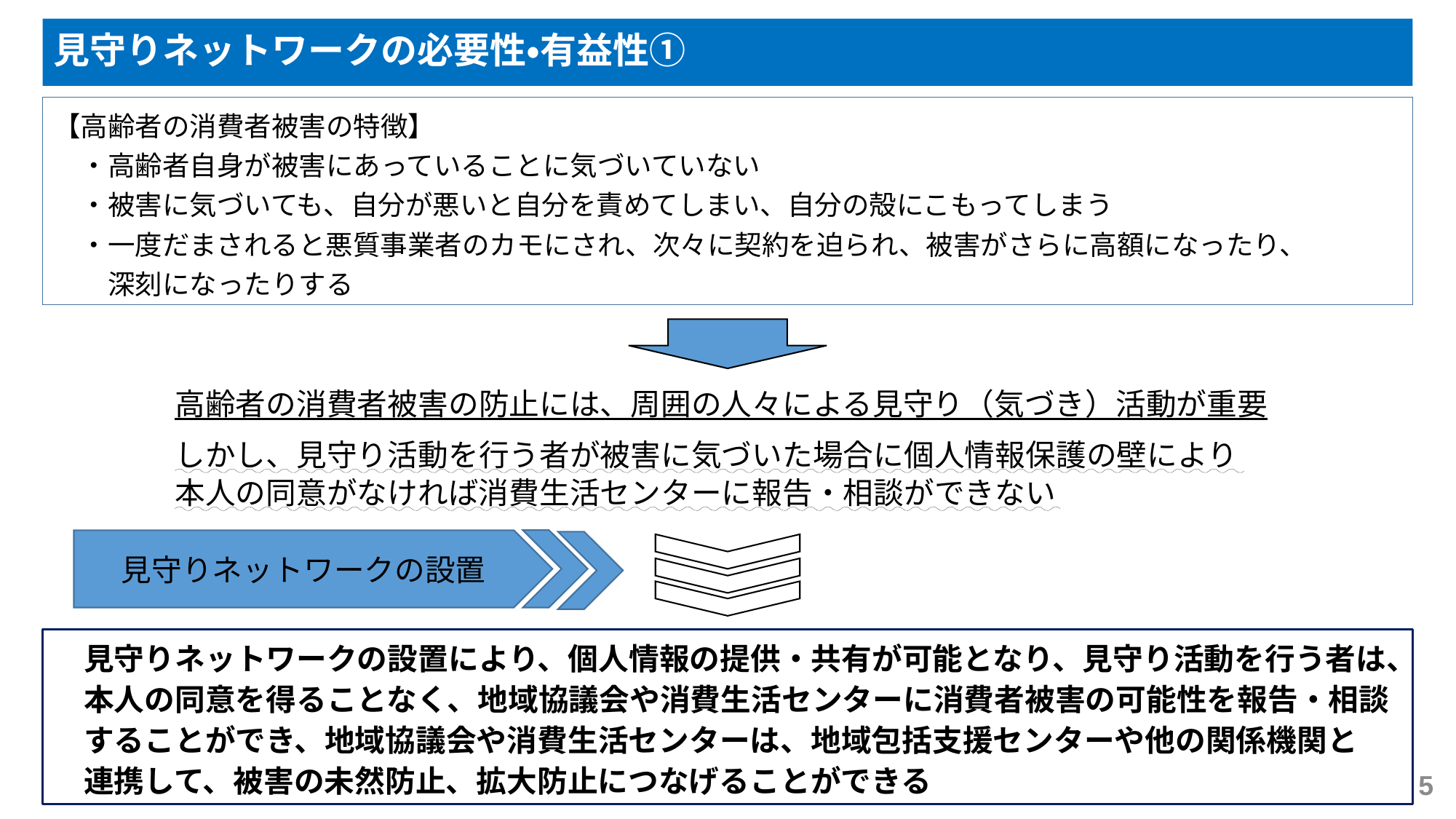

見守りネットワークの必要性・有益性①
【高齢者の消費者被害の特徴】
　・高齢者自身が被害にあっていることに気づいていない
　・被害に気づいても、自分が悪いと自分を責めてしまい、自分の殻にこもってしまう
　・一度だまされると悪質事業者のカモにされ、次々に契約を迫られ、被害がさらに高額になったり、
　　深刻になったりする

　　　　高齢者の消費者被害の防止には、周囲の人々による見守り（気づき）活動が重要
　　　　しかし、見守り活動を行う者が被害に気づいた場合に個人情報保護の壁により
　　　　本人の同意がなければ消費生活センターに報告・相談ができない

見守りネットワークの設置

　見守りネットワークの設置により、個人情報の提供・共有が可能となり、見守り活動を行う者は、
　本人の同意を得ることなく、地域協議会や消費生活センターに消費者被害の可能性を報告・相談
　することができ、地域協議会や消費生活センターは、地域包括支援センターや他の関係機関と
　連携して、被害の未然防止、拡大防止につなげることができる
5